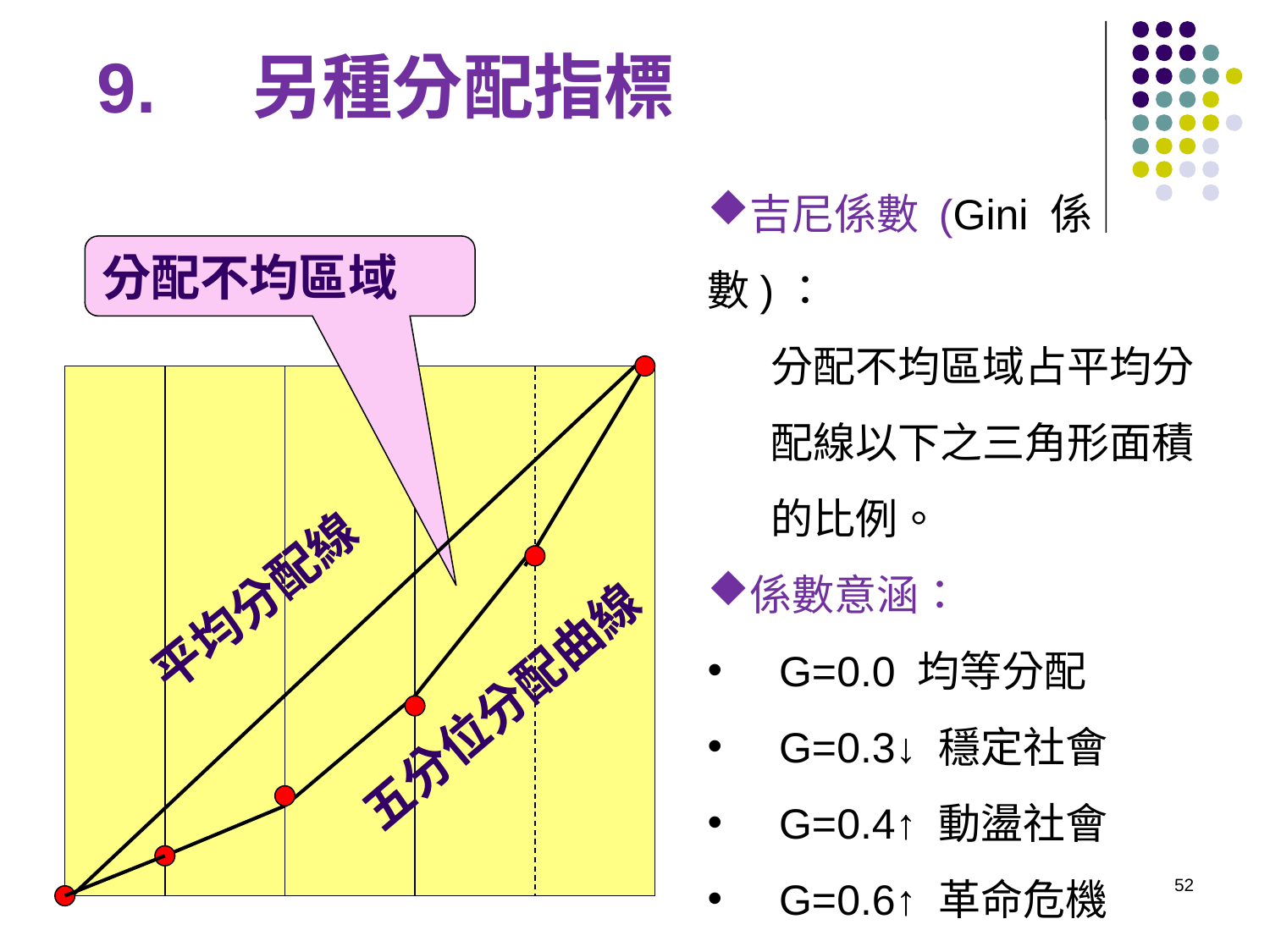

9.    另種分配指標
吉尼係數 (Gini 係數)：
分配不均區域占平均分配線以下之三角形面積的比例。
係數意涵：
G=0.0 均等分配
G=0.3↓ 穩定社會
G=0.4↑ 動盪社會
G=0.6↑ 革命危機
分配不均區域

平均分配線
五分位分配曲線

52